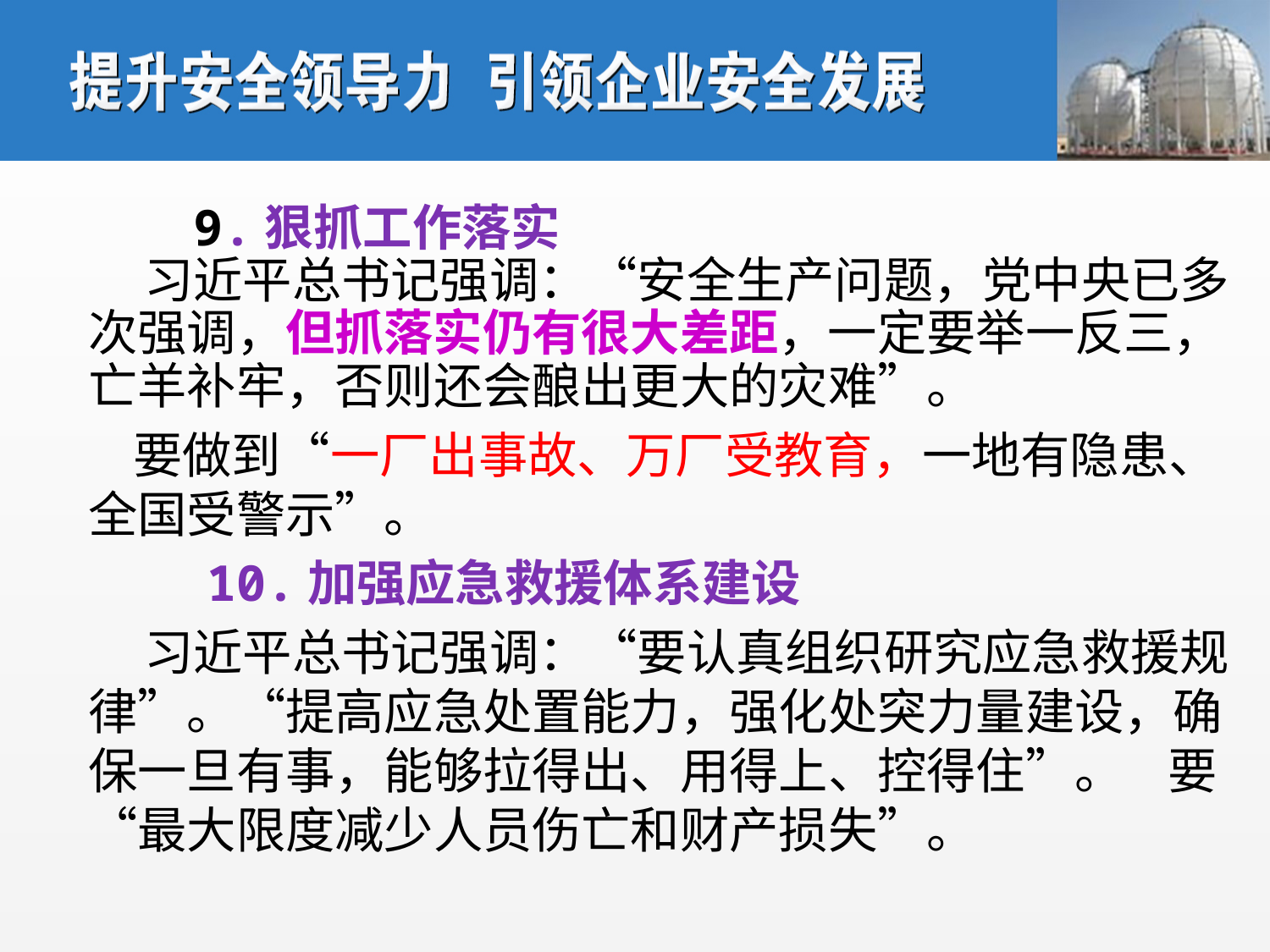

9.狠抓工作落实
    习近平总书记强调：“安全生产问题，党中央已多次强调，但抓落实仍有很大差距，一定要举一反三，亡羊补牢，否则还会酿出更大的灾难”。
   要做到“一厂出事故、万厂受教育，一地有隐患、全国受警示”。
    10.加强应急救援体系建设
    习近平总书记强调：“要认真组织研究应急救援规律”。“提高应急处置能力，强化处突力量建设，确保一旦有事，能够拉得出、用得上、控得住”。    要“最大限度减少人员伤亡和财产损失”。

16